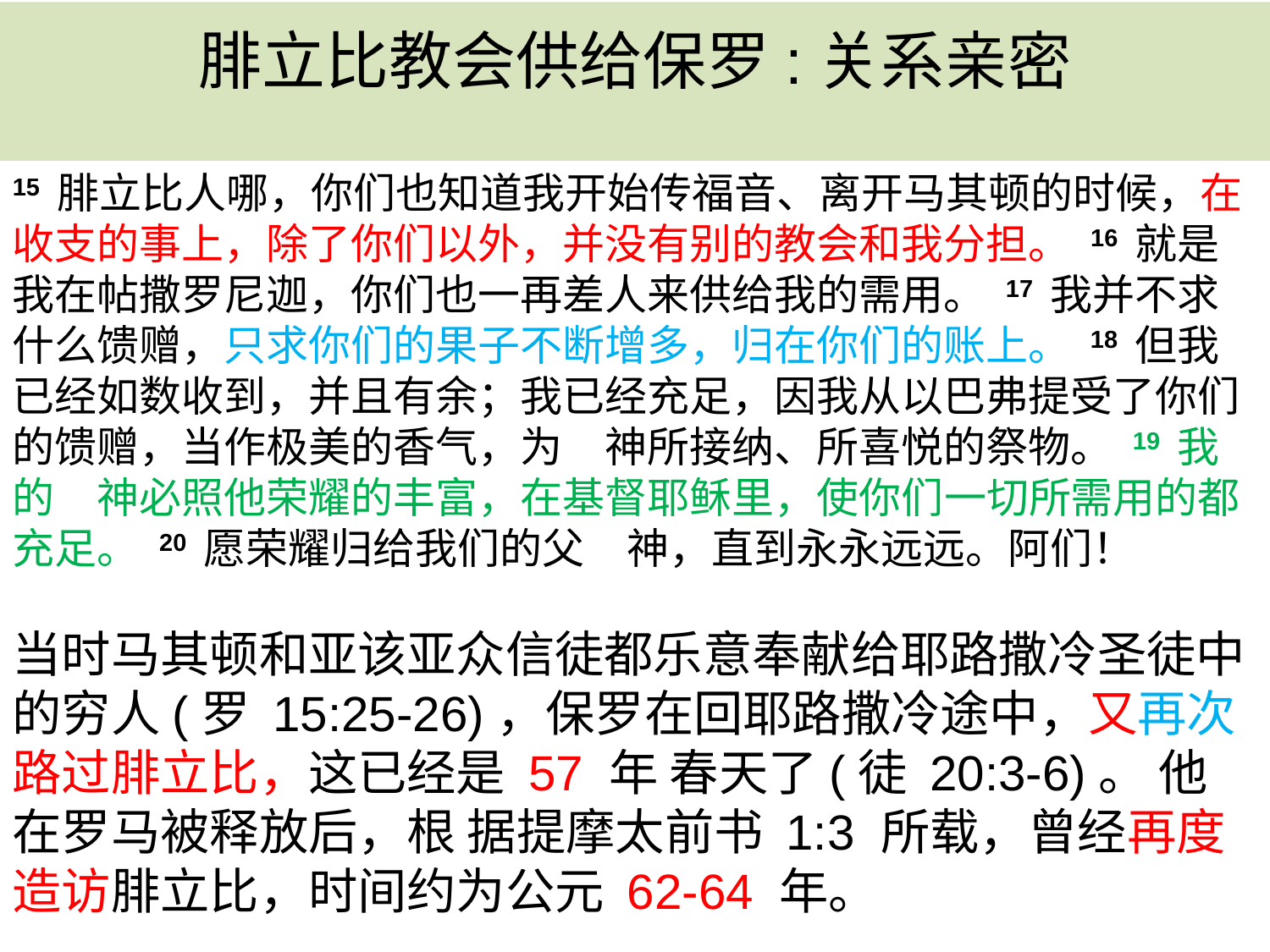

# 腓立比教会供给保罗:关系亲密
15 腓立比人哪，你们也知道我开始传福音、离开马其顿的时候，在收支的事上，除了你们以外，并没有别的教会和我分担。 16 就是我在帖撒罗尼迦，你们也一再差人来供给我的需用。 17 我并不求什么馈赠，只求你们的果子不断增多，归在你们的账上。 18 但我已经如数收到，并且有余；我已经充足，因我从以巴弗提受了你们的馈赠，当作极美的香气，为　神所接纳、所喜悦的祭物。 19 我的　神必照他荣耀的丰富，在基督耶稣里，使你们一切所需用的都充足。 20 愿荣耀归给我们的父　神，直到永永远远。阿们！

当时马其顿和亚该亚众信徒都乐意奉献给耶路撒冷圣徒中的穷人(罗 15:25-26)，保罗在回耶路撒冷途中，又再次路过腓立比，这已经是 57 年 春天了(徒 20:3-6)。 他在罗马被释放后，根 据提摩太前书 1:3 所载，曾经再度造访腓立比，时间约为公元 62-64 年。